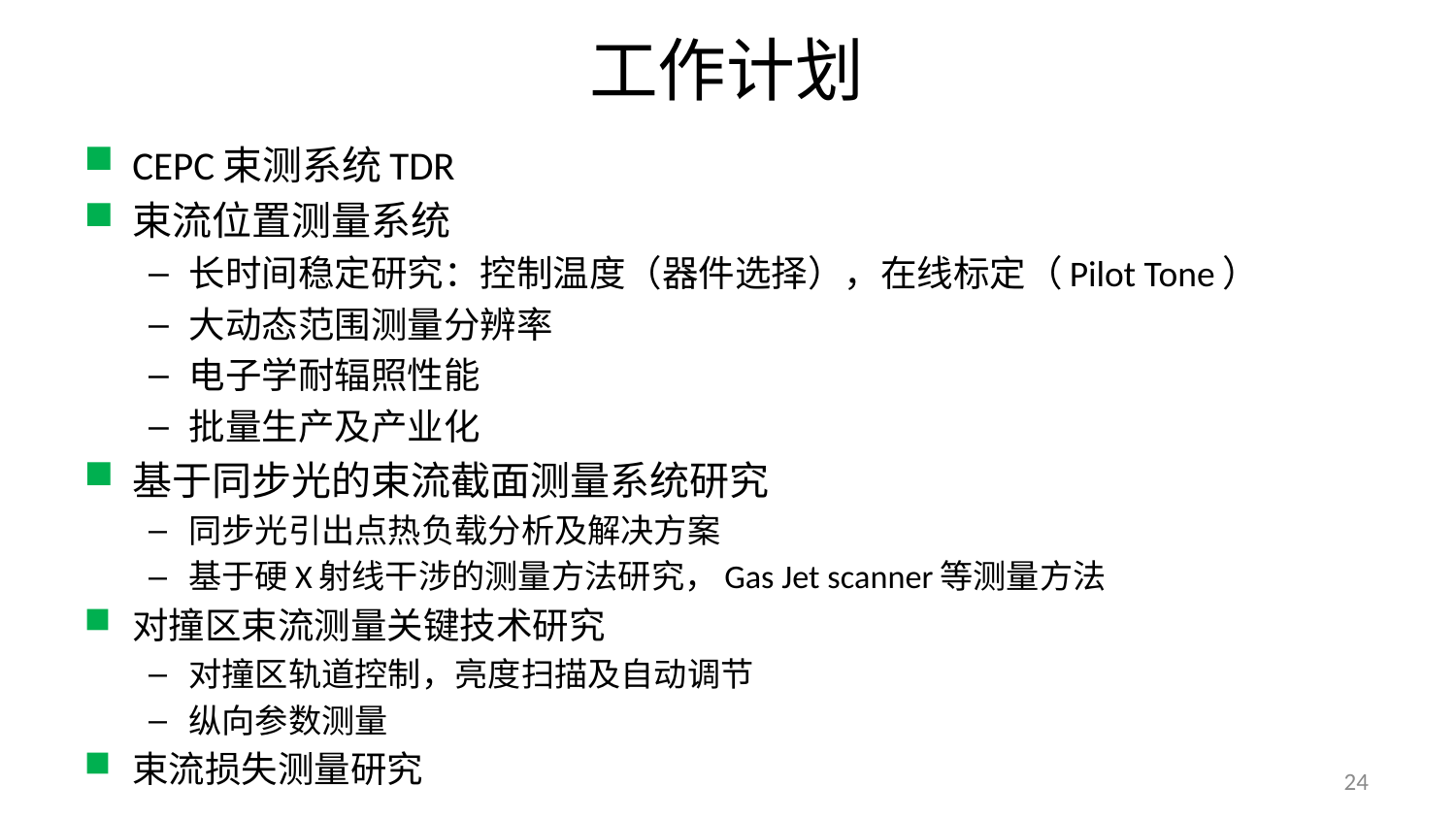

# 工作计划
CEPC束测系统TDR
束流位置测量系统
长时间稳定研究：控制温度（器件选择），在线标定（Pilot Tone）
大动态范围测量分辨率
电子学耐辐照性能
批量生产及产业化
基于同步光的束流截面测量系统研究
同步光引出点热负载分析及解决方案
基于硬X射线干涉的测量方法研究，Gas Jet scanner等测量方法
对撞区束流测量关键技术研究
对撞区轨道控制，亮度扫描及自动调节
纵向参数测量
束流损失测量研究

24